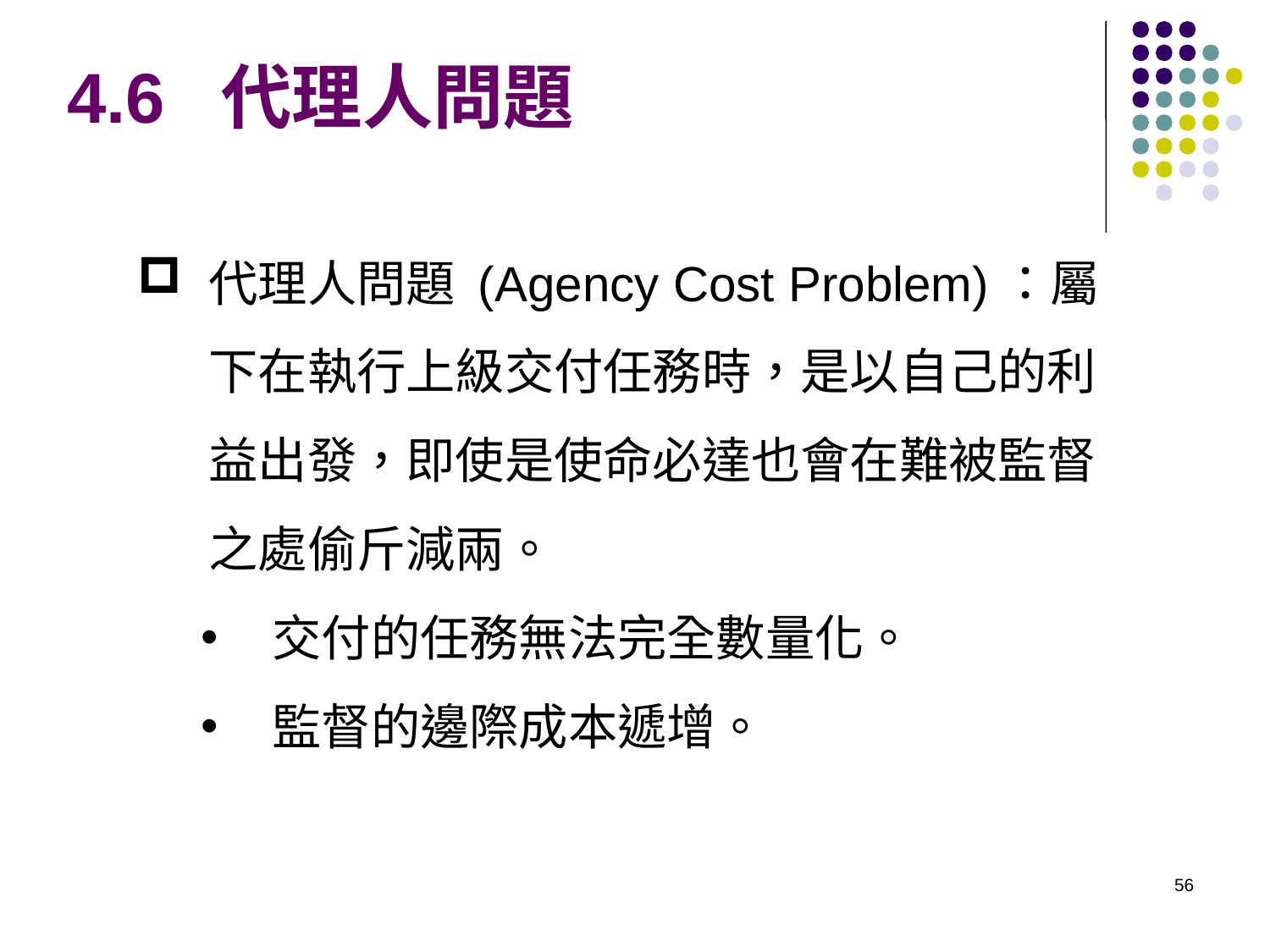

4.6  代理人問題
代理人問題 (Agency Cost Problem)：屬下在執行上級交付任務時，是以自己的利益出發，即使是使命必達也會在難被監督之處偷斤減兩。
交付的任務無法完全數量化。
監督的邊際成本遞增。
56